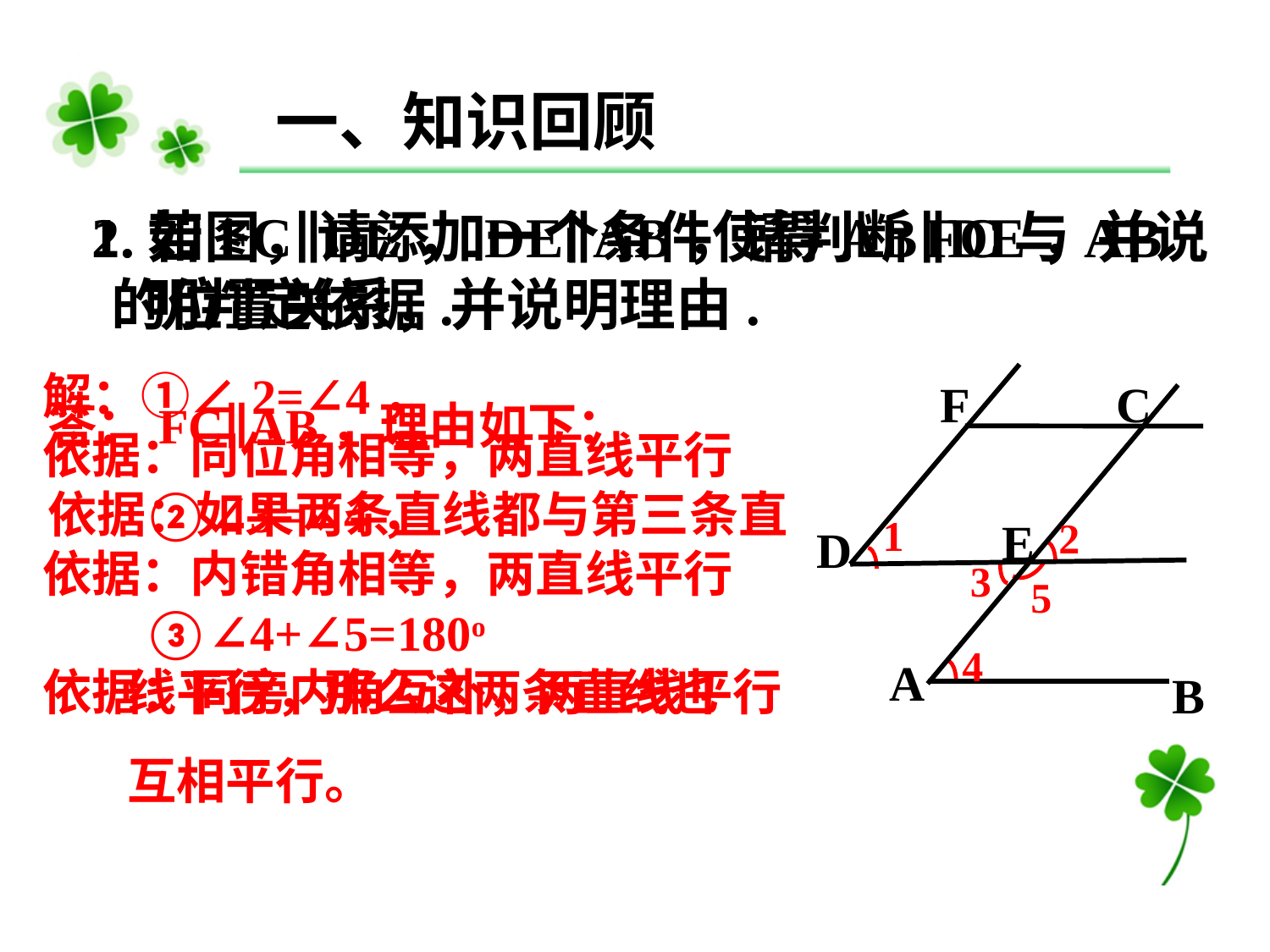

一、知识回顾
1.如图，请添加一个条件使得AB∥DE，并说
   明判定依据.
2.若FC∥DE，DE∥AB，请判断FC与AB的位置关系，并说明理由.
解：①∠2=∠4，
依据：同位角相等，两直线平行
         ②∠3=∠4，
依据：内错角相等，两直线平行
         ③∠4+∠5=180o
依据：同旁内角互补，两直线平行
答：FC∥AB，理由如下：
依据：如果两条直线都与第三条直
      线平行，那么这两条直线也
      互相平行。

F
C
E
D
A
B
1
2
3
5
4